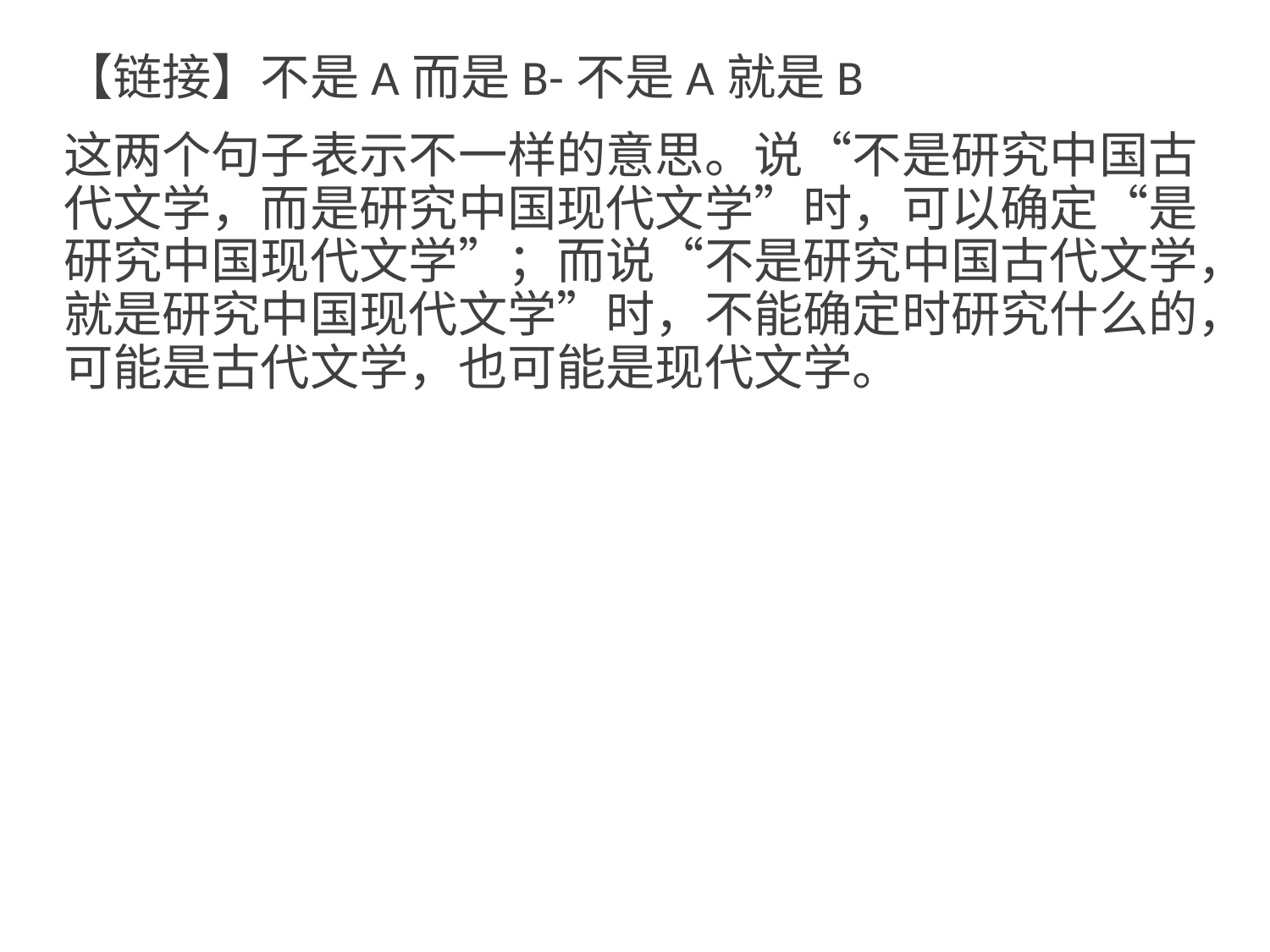

【链接】不是A而是B-不是A就是B
这两个句子表示不一样的意思。说“不是研究中国古代文学，而是研究中国现代文学”时，可以确定“是研究中国现代文学”；而说“不是研究中国古代文学，就是研究中国现代文学”时，不能确定时研究什么的，可能是古代文学，也可能是现代文学。